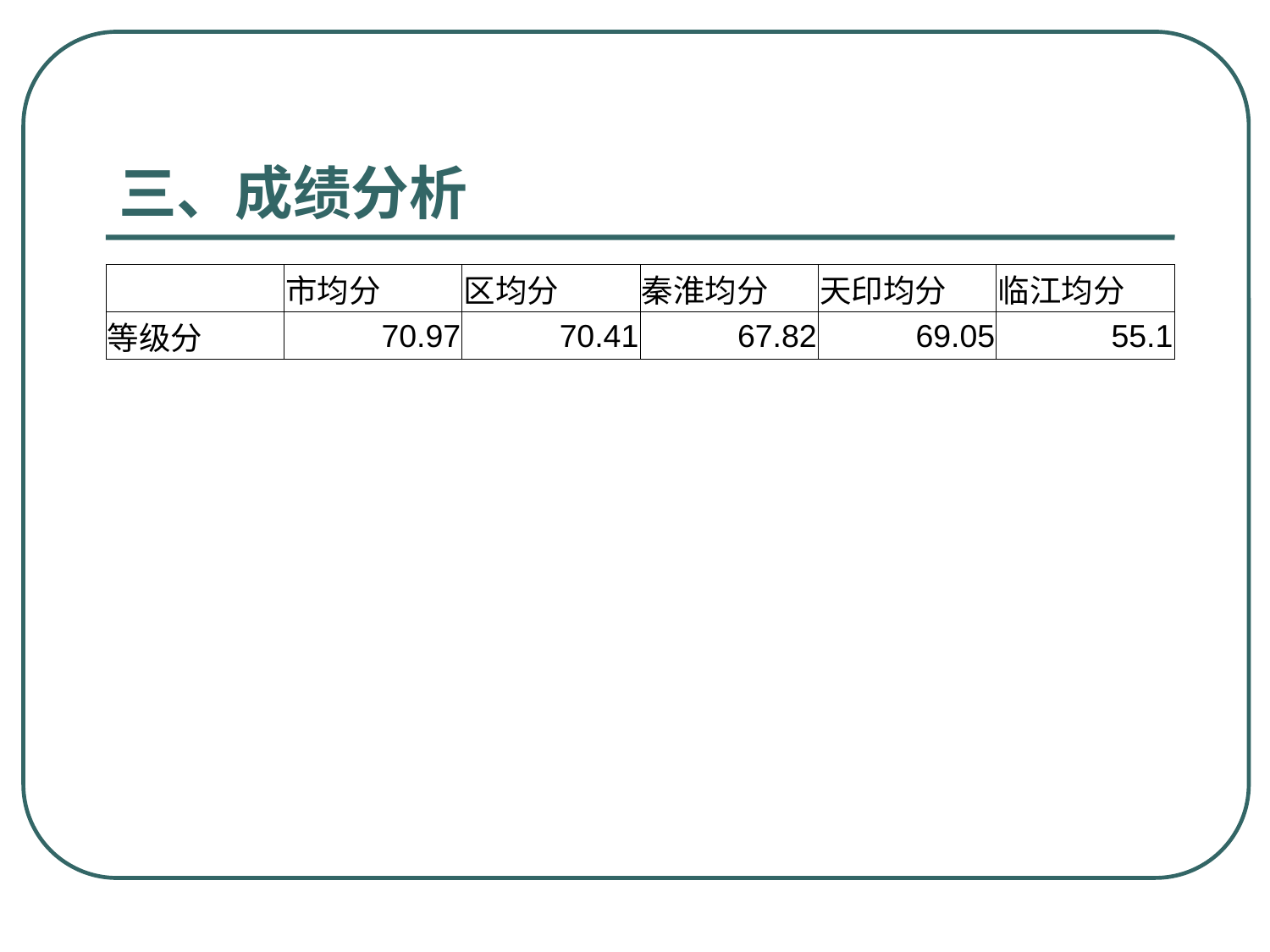

# 三、成绩分析
|  | 市均分 | 区均分 | 秦淮均分 | 天印均分 | 临江均分 |
| --- | --- | --- | --- | --- | --- |
| 等级分 | 70.97 | 70.41 | 67.82 | 69.05 | 55.1 |